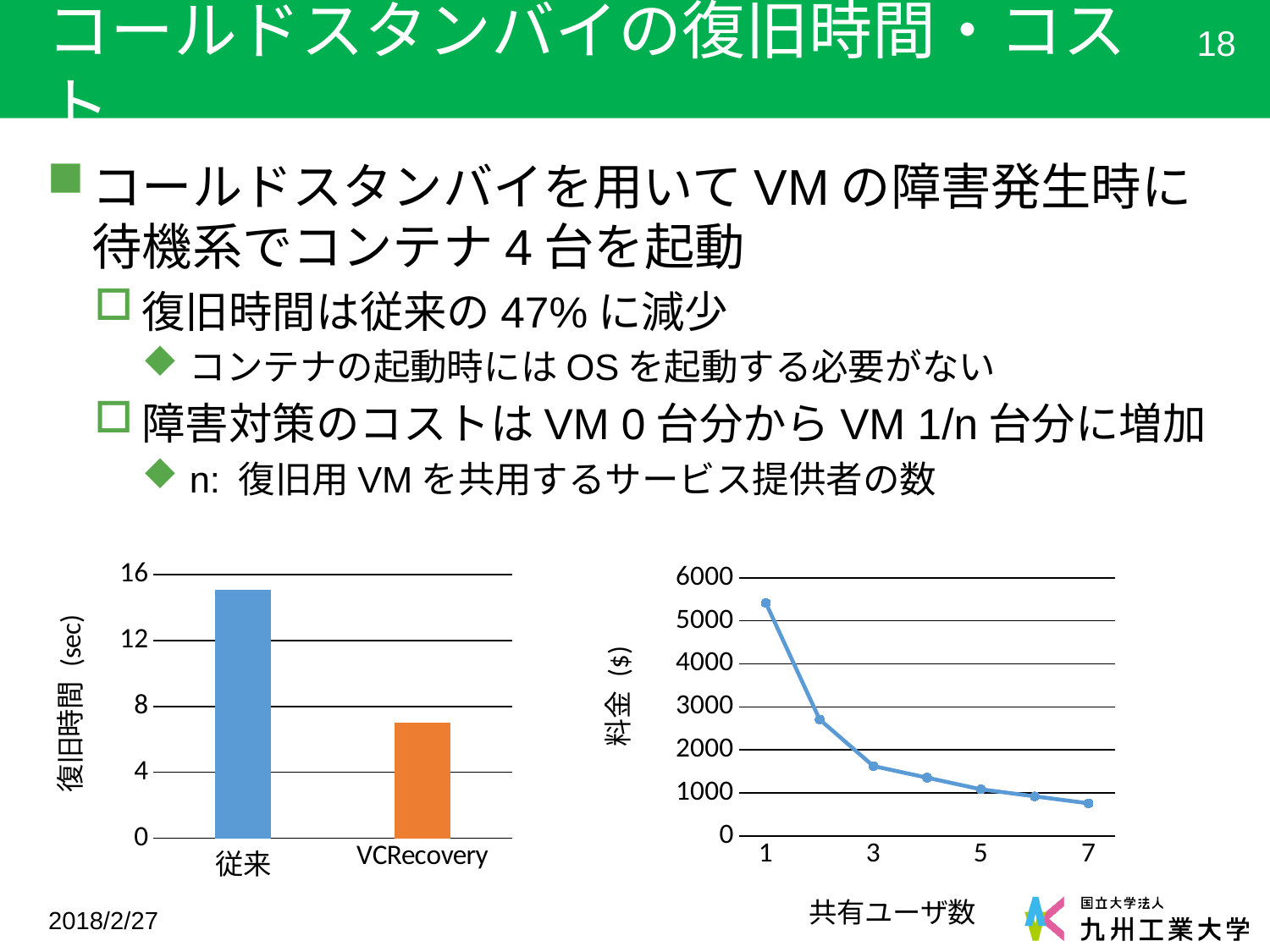

# コールドスタンバイの復旧時間・コスト
18
コールドスタンバイを用いてVMの障害発生時に
待機系でコンテナ4台を起動
復旧時間は従来の47%に減少
コンテナの起動時にはOSを起動する必要がない
障害対策のコストはVM 0台分からVM 1/n台分に増加
n: 復旧用VMを共用するサービス提供者の数

### Chart

| Category |  |
|---|---|
| 従来 | 15.063 |
| VCRecovery | 7.026999999999997 |

### Chart

| Category |  |
|---|---|
| 1.0 | 5414.52 |
|  | 2707.26 |
| 3.0 | 1624.356 |
|  | 1353.63 |
| 5.0 | 1082.904 |
|  | 920.4684000000001 |
| 7.0 | 758.0328000000002 |
2018/2/27